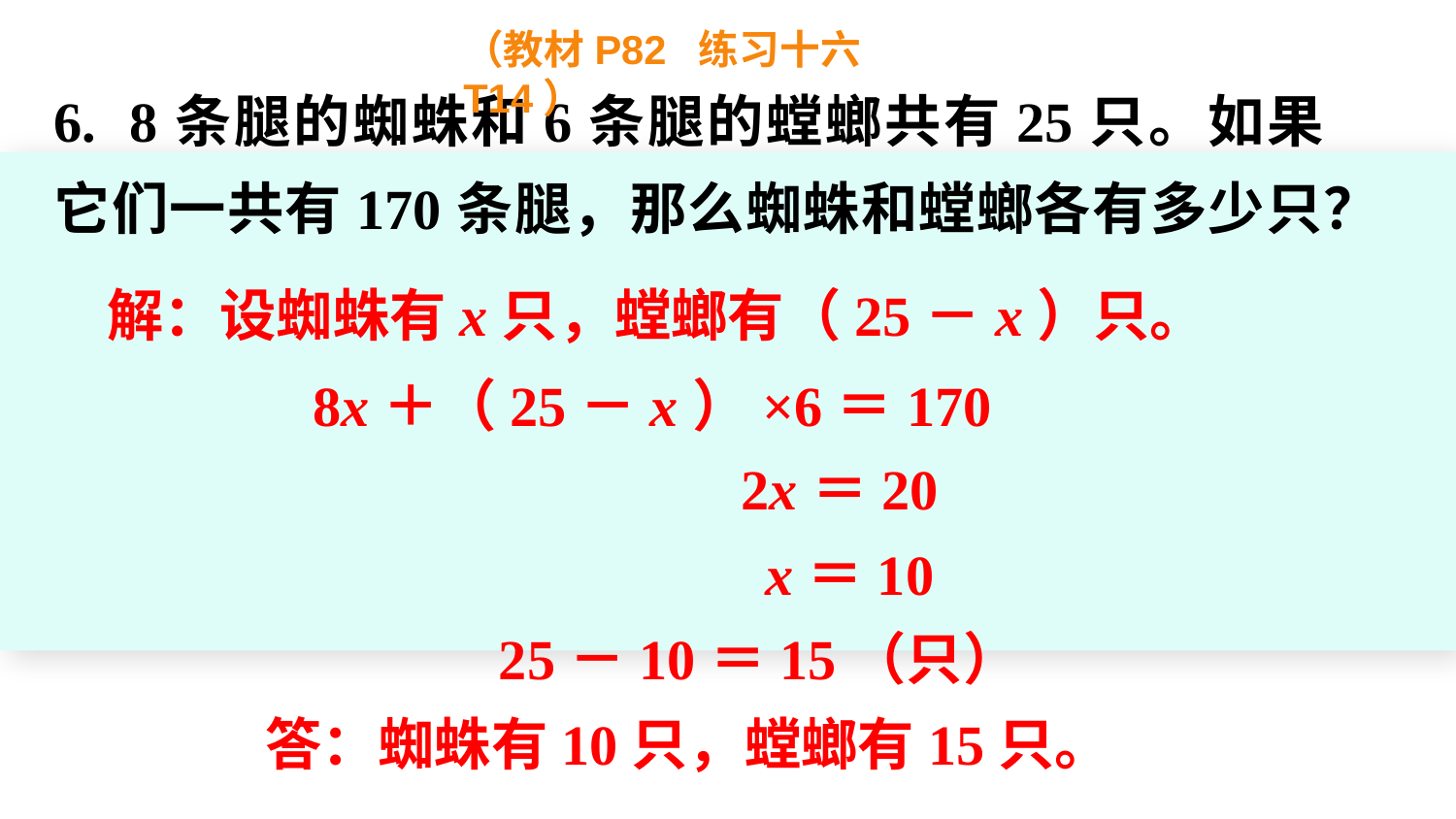

（教材P82  练习十六T14）
6.  8条腿的蜘蛛和6条腿的螳螂共有25只。如果它们一共有170条腿，那么蜘蛛和螳螂各有多少只？
解：设蜘蛛有x只，螳螂有（25－x）只。
8x＋（25－x）×6＝170
2x＝20
x＝10
25－10＝15（只）
答：蜘蛛有10只，螳螂有15只。